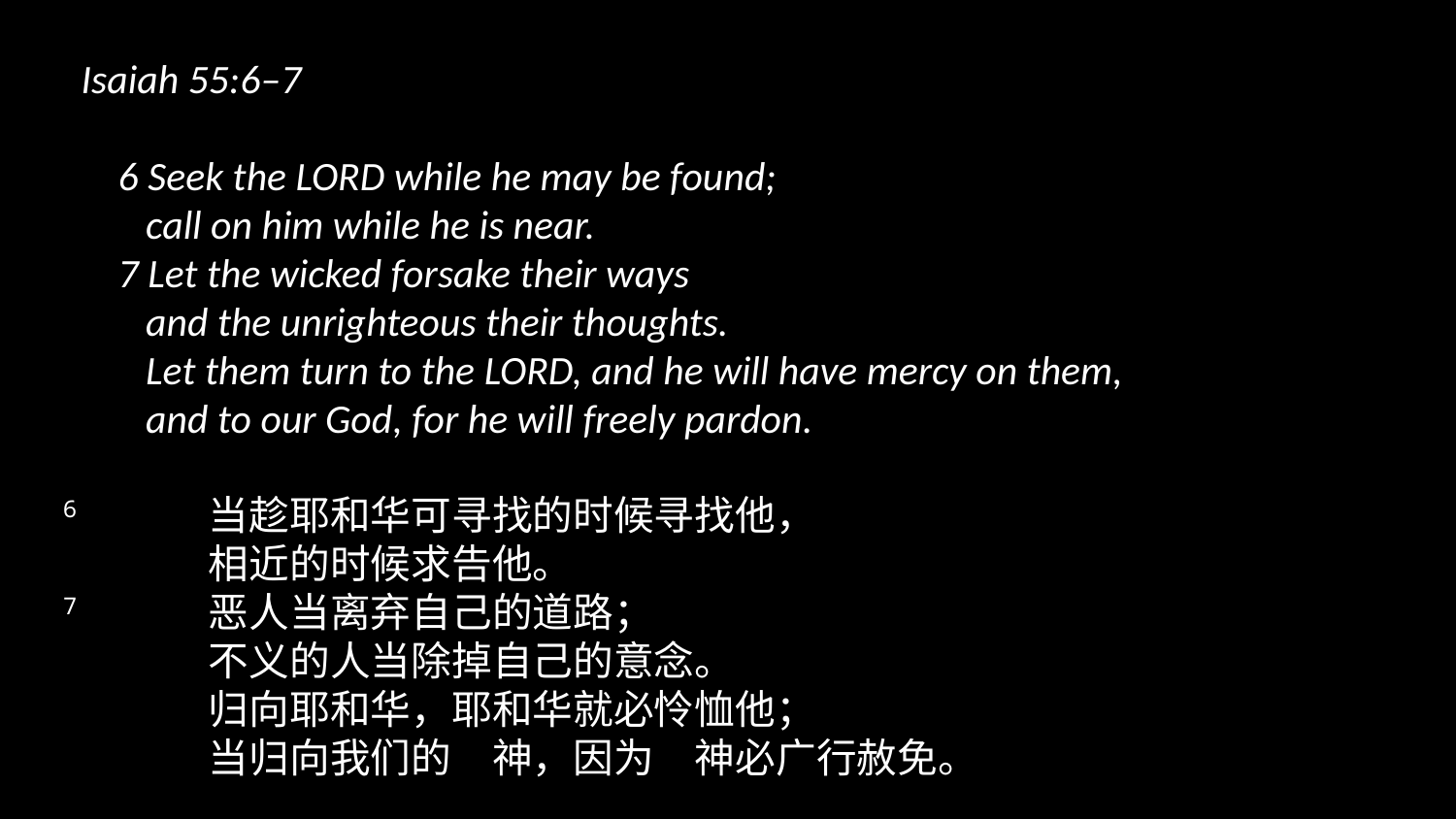

Isaiah 55:6–7

      6 Seek the LORD while he may be found;
         call on him while he is near.
      7 Let the wicked forsake their ways
         and the unrighteous their thoughts.
         Let them turn to the LORD, and he will have mercy on them,
         and to our God, for he will freely pardon.

6 	当趁耶和华可寻找的时候寻找他，
 	相近的时候求告他。
7 	恶人当离弃自己的道路；
 	不义的人当除掉自己的意念。
 	归向耶和华，耶和华就必怜恤他；
 	当归向我们的　神，因为　神必广行赦免。